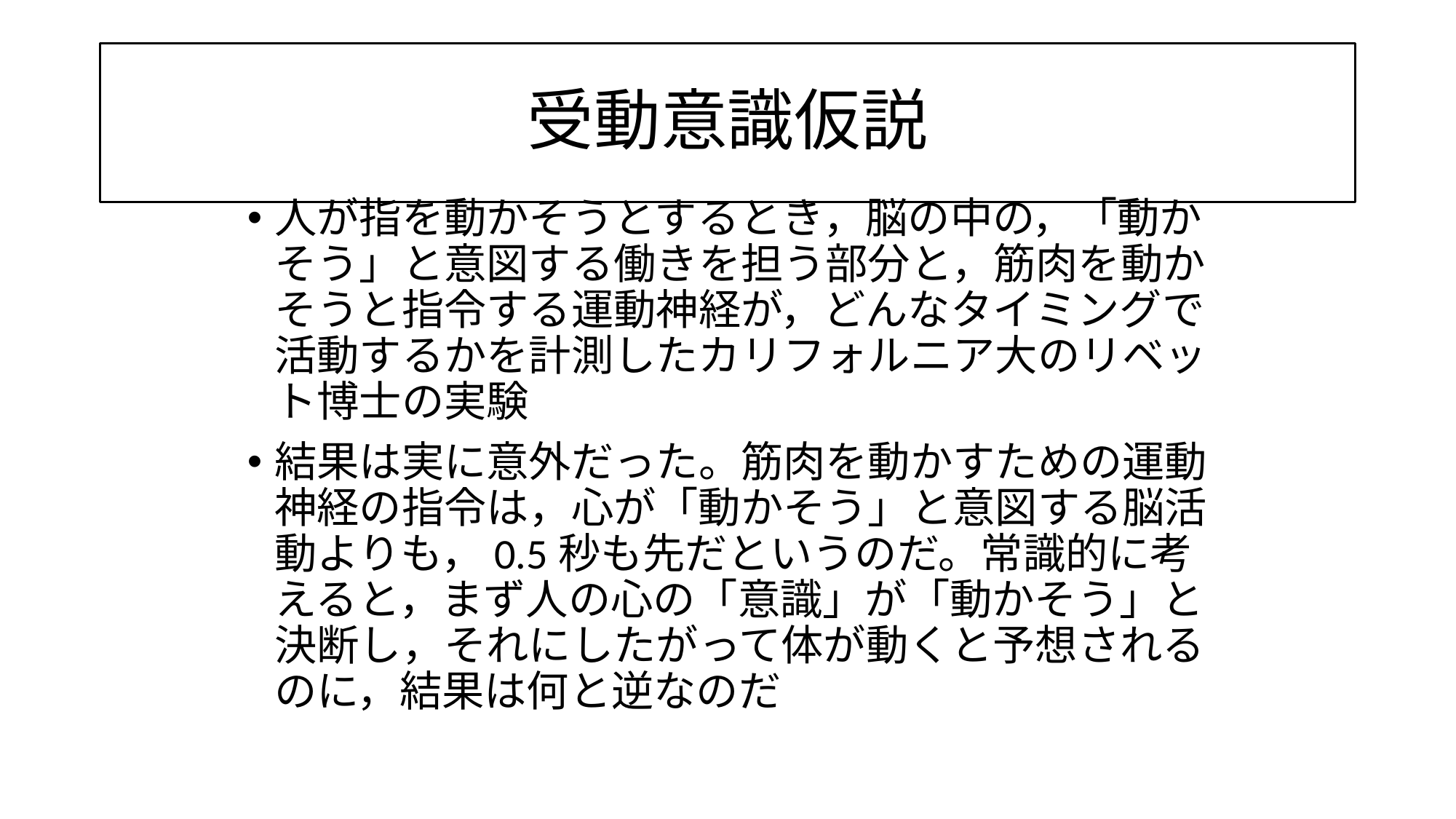

# 受動意識仮説
人が指を動かそうとするとき，脳の中の，「動かそう」と意図する働きを担う部分と，筋肉を動かそうと指令する運動神経が，どんなタイミングで活動するかを計測したカリフォルニア大のリベット博士の実験
結果は実に意外だった。筋肉を動かすための運動神経の指令は，心が「動かそう」と意図する脳活動よりも，0.5秒も先だというのだ。常識的に考えると，まず人の心の「意識」が「動かそう」と決断し，それにしたがって体が動くと予想されるのに，結果は何と逆なのだ